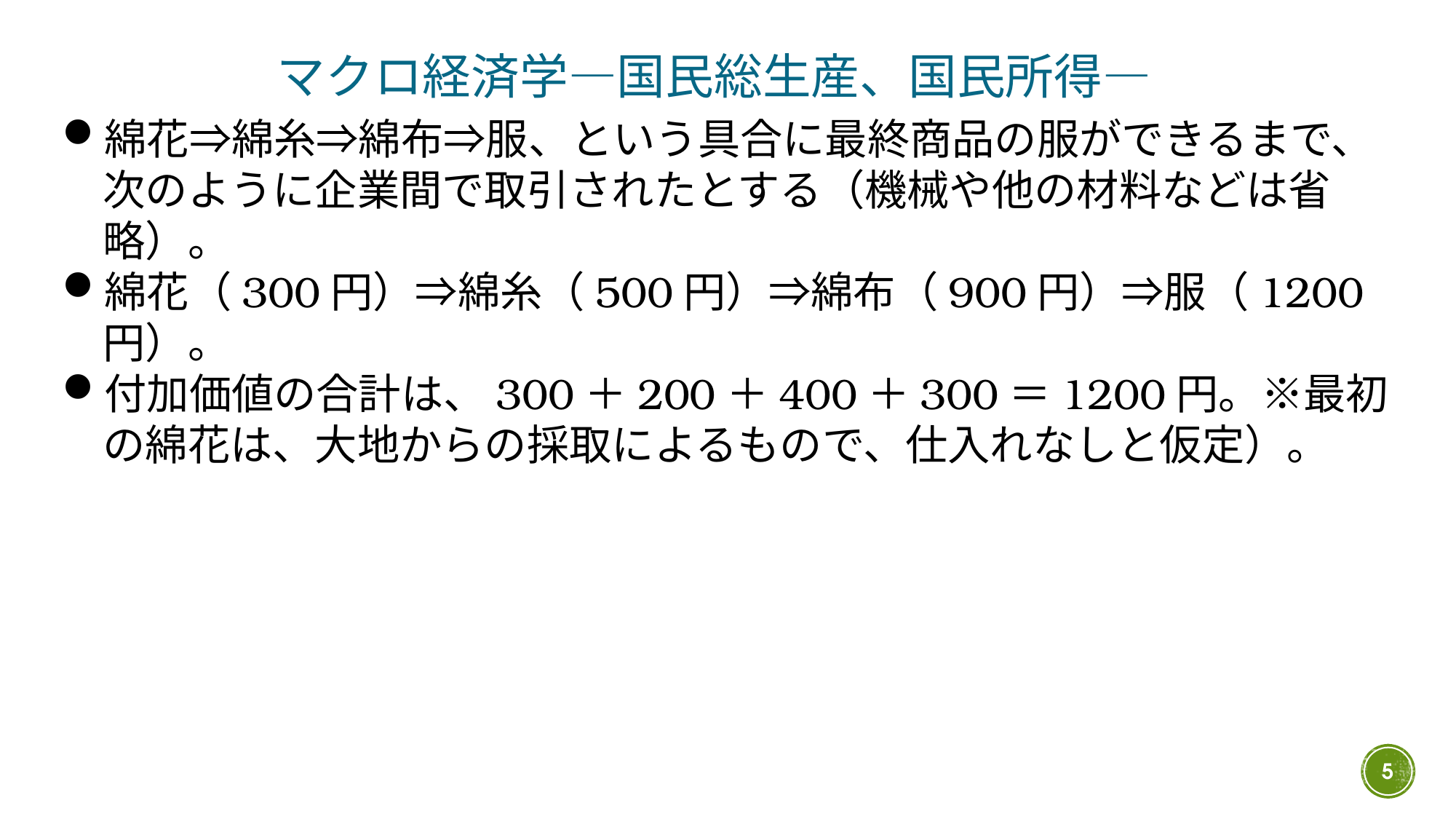

マクロ経済学―国民総生産、国民所得―
綿花⇒綿糸⇒綿布⇒服、という具合に最終商品の服ができるまで、次のように企業間で取引されたとする（機械や他の材料などは省略）。
綿花（300円）⇒綿糸（500円）⇒綿布（900円）⇒服（1200円）。
付加価値の合計は、300＋200＋400＋300＝1200円。※最初の綿花は、大地からの採取によるもので、仕入れなしと仮定）。
5